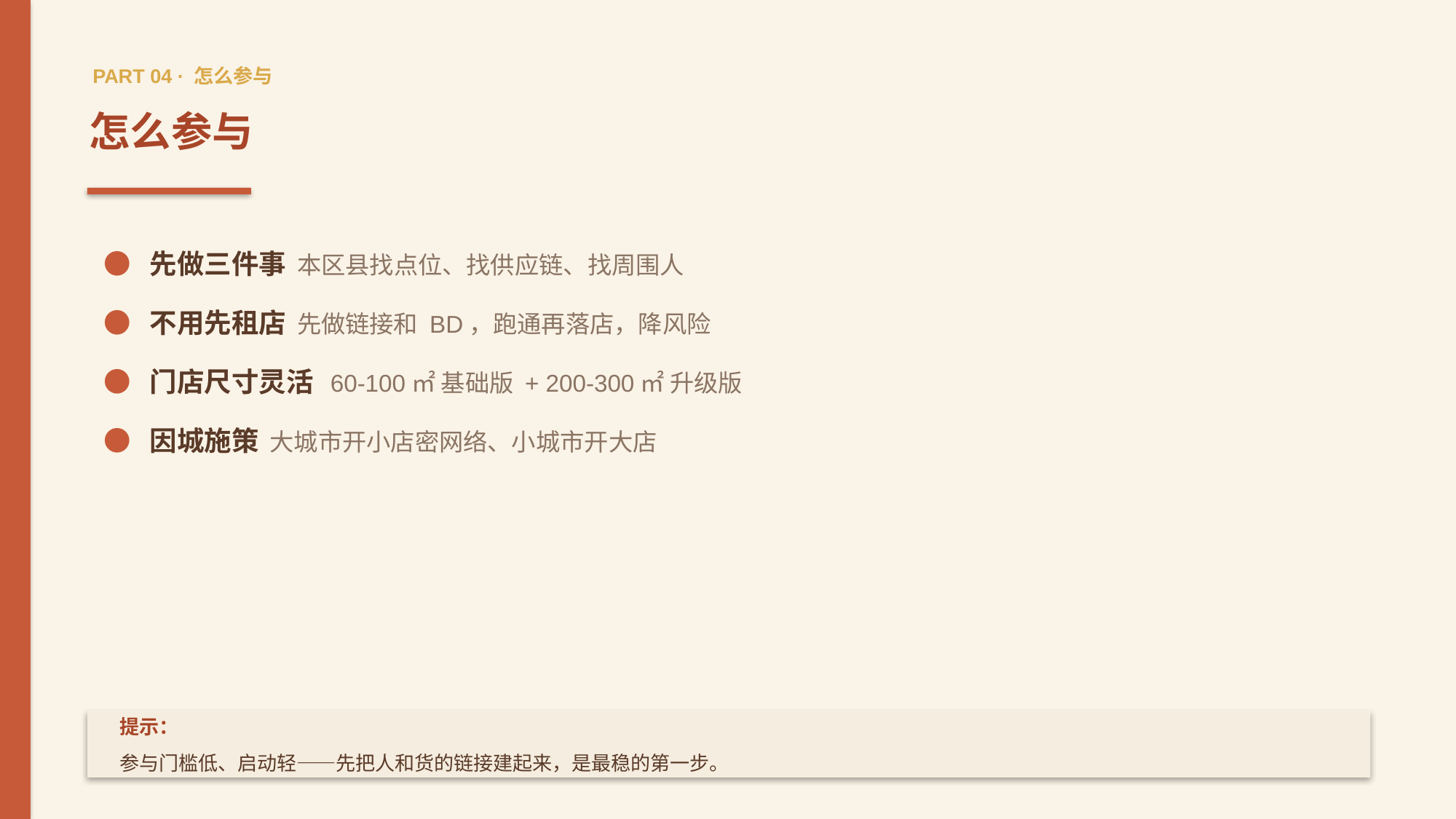

PART 04 · 怎么参与
怎么参与

●  先做三件事  本区县找点位、找供应链、找周围人
●  不用先租店  先做链接和 BD，跑通再落店，降风险
●  门店尺寸灵活  60-100㎡ 基础版 + 200-300㎡ 升级版
●  因城施策  大城市开小店密网络、小城市开大店

提示：
参与门槛低、启动轻——先把人和货的链接建起来，是最稳的第一步。